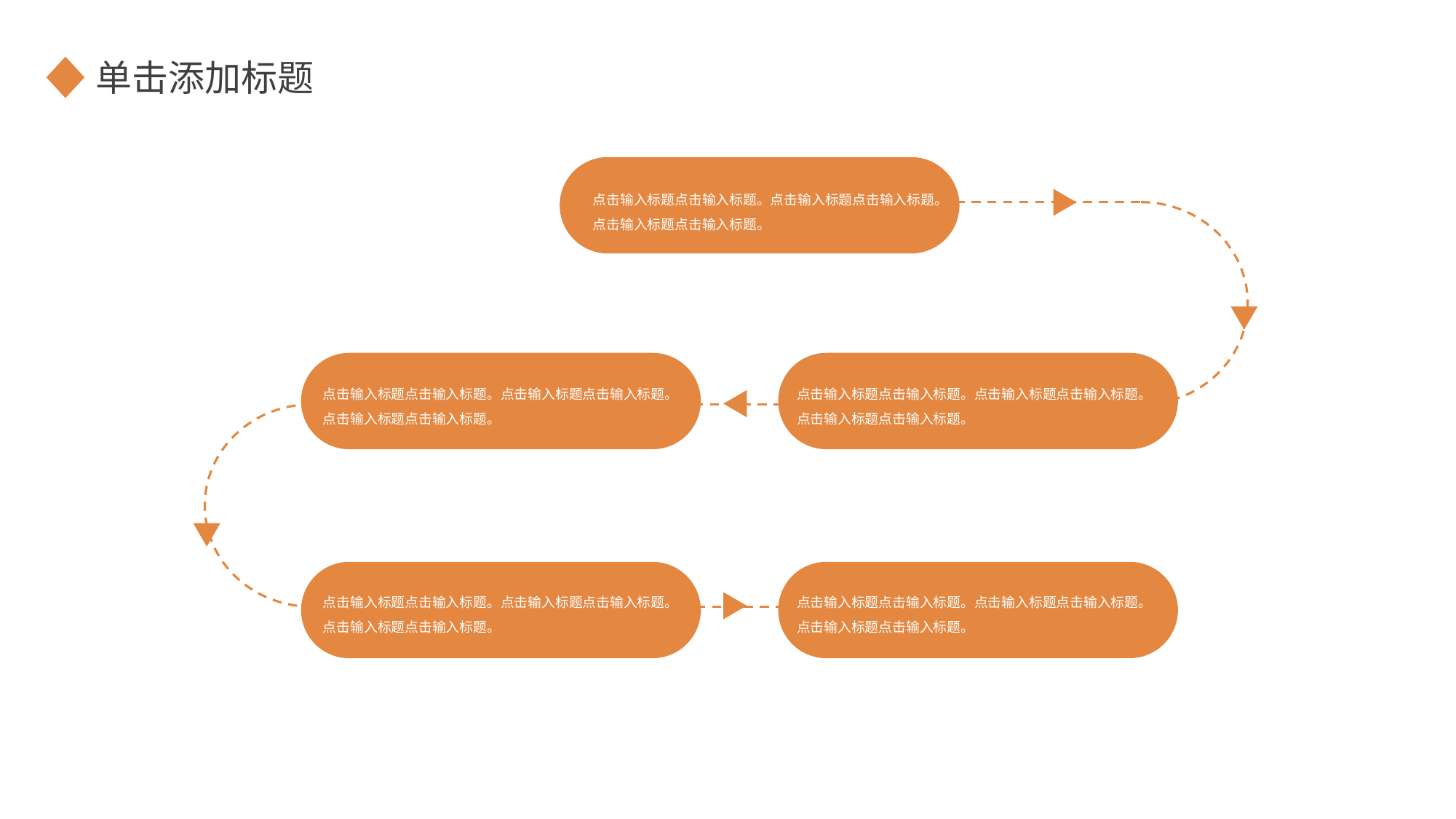

单击添加标题

点击输入标题点击输入标题。点击输入标题点击输入标题。点击输入标题点击输入标题。
点击输入标题点击输入标题。点击输入标题点击输入标题。点击输入标题点击输入标题。
点击输入标题点击输入标题。点击输入标题点击输入标题。点击输入标题点击输入标题。
点击输入标题点击输入标题。点击输入标题点击输入标题。点击输入标题点击输入标题。
点击输入标题点击输入标题。点击输入标题点击输入标题。点击输入标题点击输入标题。